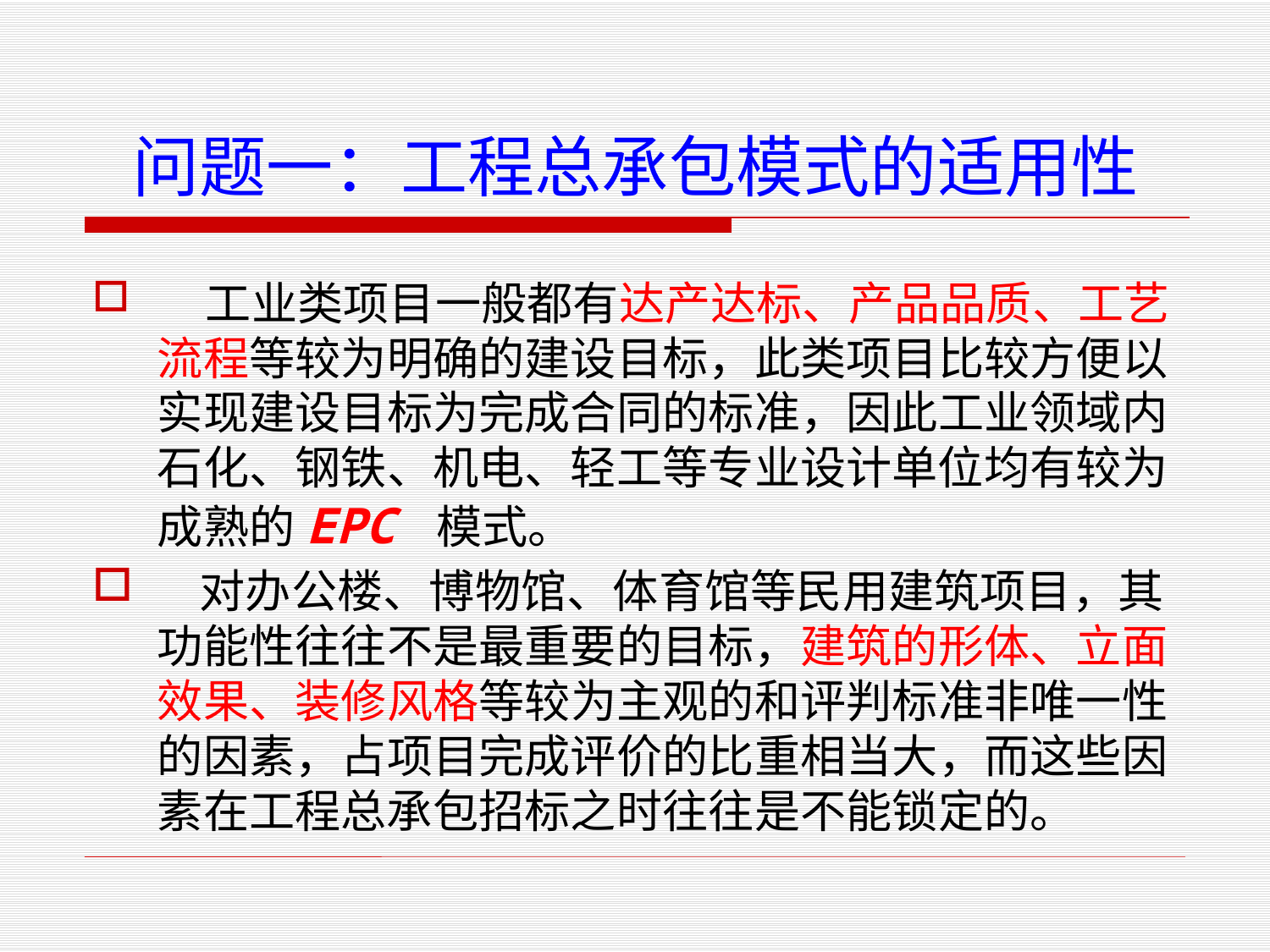

# 问题一：工程总承包模式的适用性
    工业类项目一般都有达产达标、产品品质、工艺流程等较为明确的建设目标，此类项目比较方便以实现建设目标为完成合同的标准，因此工业领域内石化、钢铁、机电、轻工等专业设计单位均有较为成熟的EPC 模式。
   对办公楼、博物馆、体育馆等民用建筑项目，其功能性往往不是最重要的目标，建筑的形体、立面效果、装修风格等较为主观的和评判标准非唯一性的因素，占项目完成评价的比重相当大，而这些因素在工程总承包招标之时往往是不能锁定的。